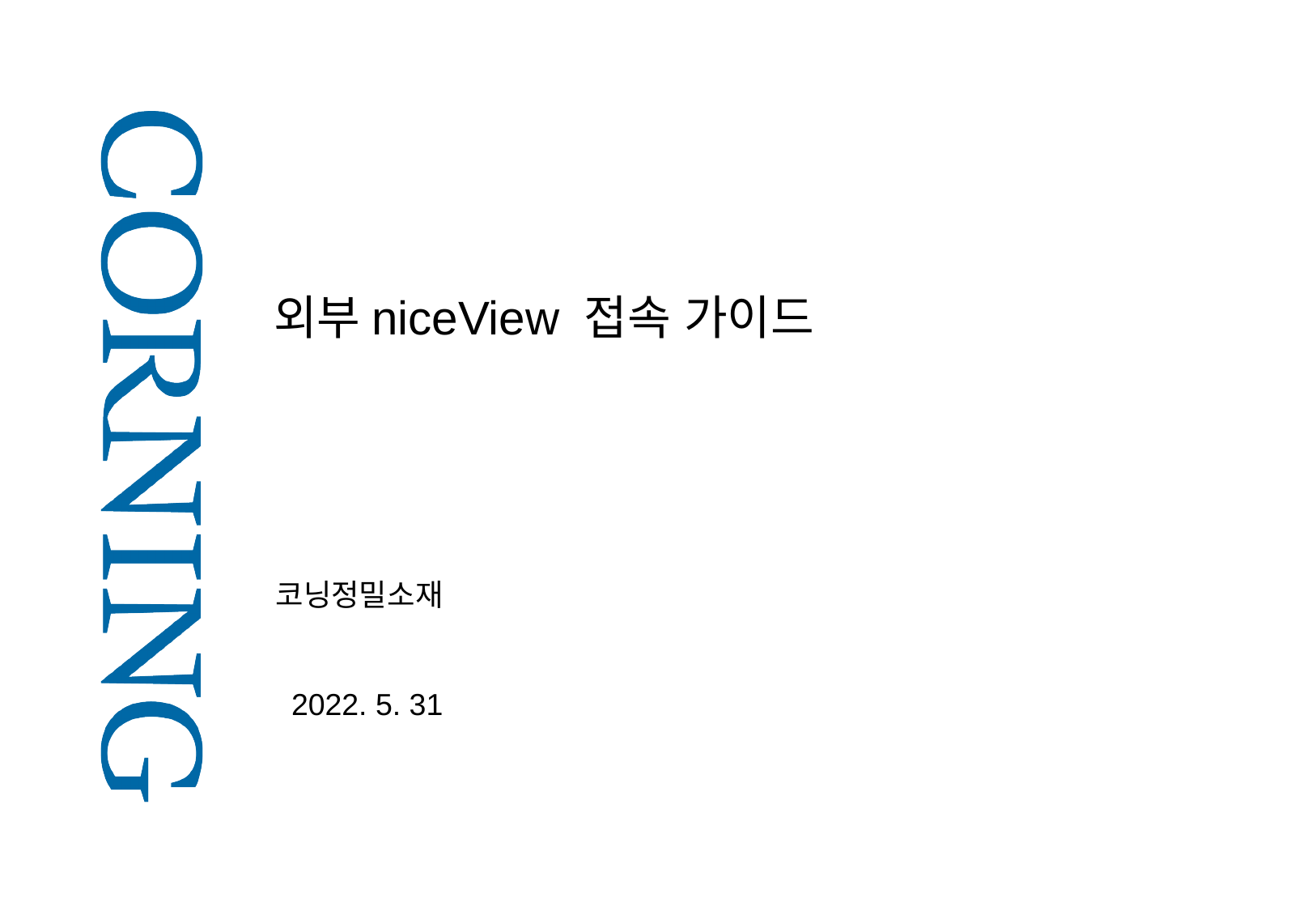

# 외부niceView 접속 가이드
코닝정밀소재
 2022. 5. 31